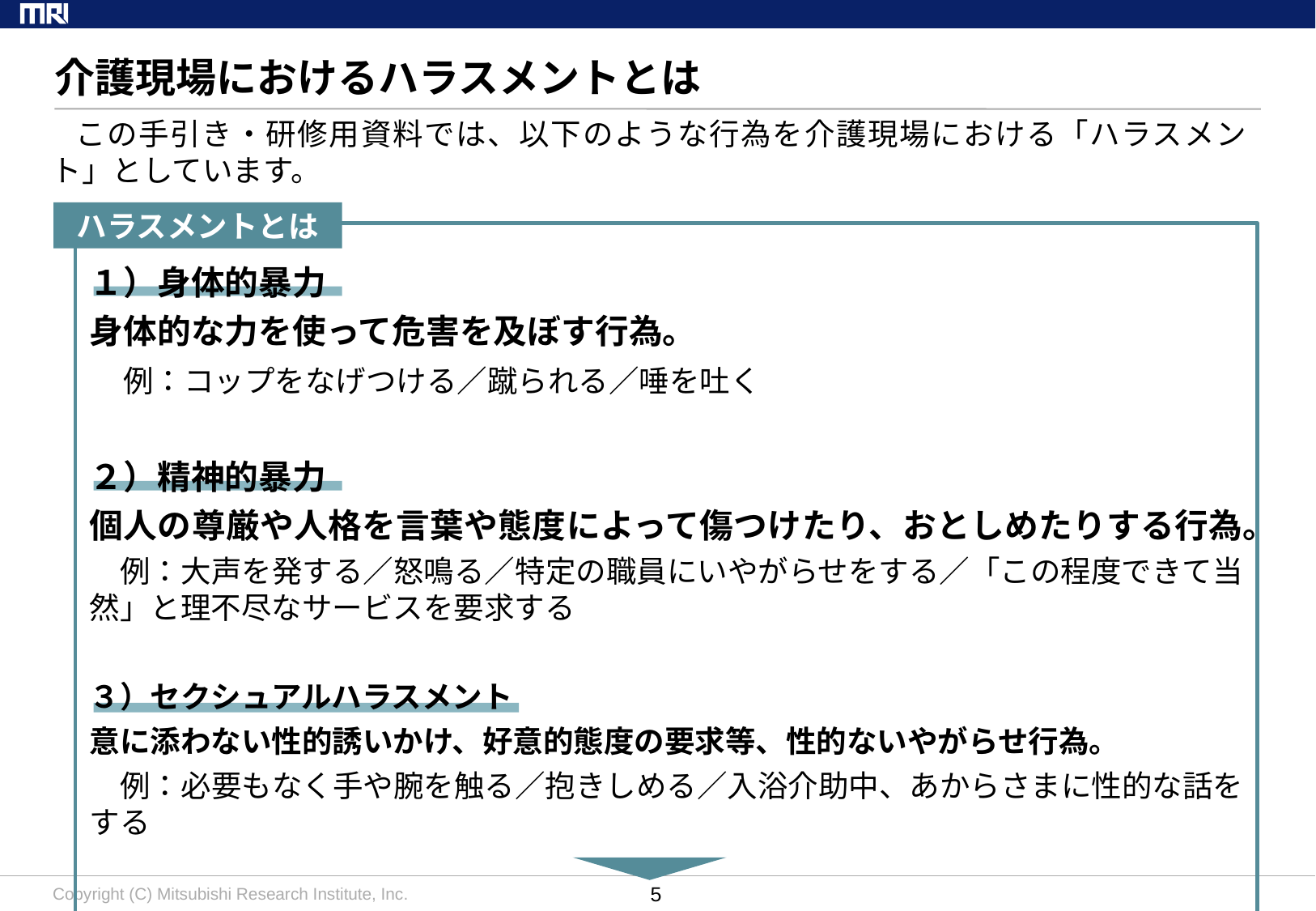

# 介護現場におけるハラスメントとは
この手引き・研修用資料では、以下のような行為を介護現場における「ハラスメント」としています。
ハラスメントとは

１）身体的暴力
身体的な力を使って危害を及ぼす行為。
　例：コップをなげつける／蹴られる／唾を吐く

２）精神的暴力
個人の尊厳や人格を言葉や態度によって傷つけたり、おとしめたりする行為。
　例：大声を発する／怒鳴る／特定の職員にいやがらせをする／「この程度できて当然」と理不尽なサービスを要求する

３）セクシュアルハラスメント
意に添わない性的誘いかけ、好意的態度の要求等、性的ないやがらせ行為。
　例：必要もなく手や腕を触る／抱きしめる／入浴介助中、あからさまに性的な話をする